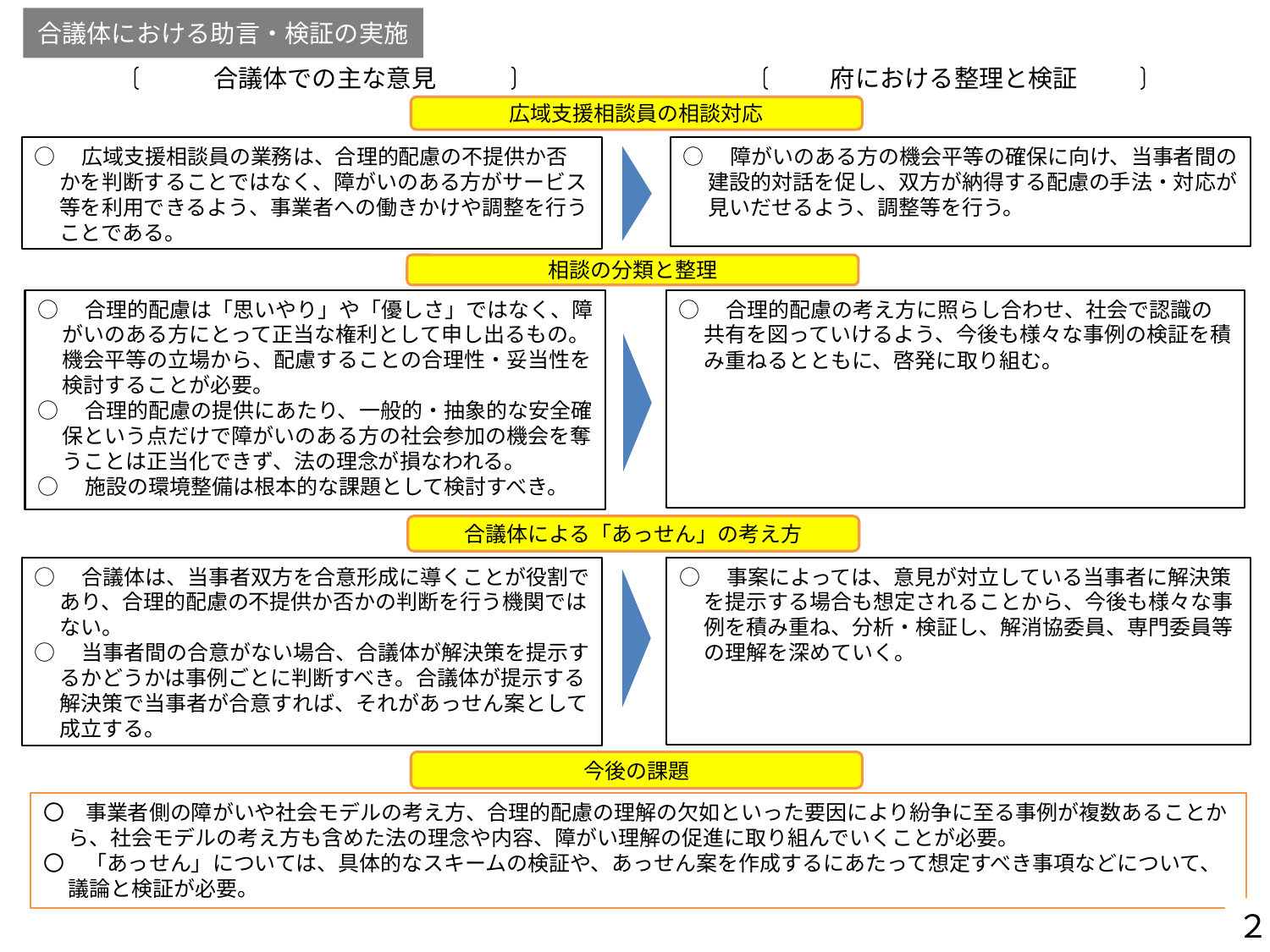

合議体における助言・検証の実施
合議体での主な意見
府における整理と検証
広域支援相談員の相談対応
○　広域支援相談員の業務は、合理的配慮の不提供か否かを判断することではなく、障がいのある方がサービス等を利用できるよう、事業者への働きかけや調整を行うことである。
○　障がいのある方の機会平等の確保に向け、当事者間の建設的対話を促し、双方が納得する配慮の手法・対応が見いだせるよう、調整等を行う。

相談の分類と整理
○　合理的配慮の考え方に照らし合わせ、社会で認識の共有を図っていけるよう、今後も様々な事例の検証を積み重ねるとともに、啓発に取り組む。
○　合理的配慮は「思いやり」や「優しさ」ではなく、障がいのある方にとって正当な権利として申し出るもの。機会平等の立場から、配慮することの合理性・妥当性を検討することが必要。
○　合理的配慮の提供にあたり、一般的・抽象的な安全確保という点だけで障がいのある方の社会参加の機会を奪うことは正当化できず、法の理念が損なわれる。
○　施設の環境整備は根本的な課題として検討すべき。

合議体による「あっせん」の考え方
○　合議体は、当事者双方を合意形成に導くことが役割であり、合理的配慮の不提供か否かの判断を行う機関ではない。
○　当事者間の合意がない場合、合議体が解決策を提示するかどうかは事例ごとに判断すべき。合議体が提示する解決策で当事者が合意すれば、それがあっせん案として成立する。
○　事案によっては、意見が対立している当事者に解決策を提示する場合も想定されることから、今後も様々な事例を積み重ね、分析・検証し、解消協委員、専門委員等の理解を深めていく。

今後の課題
〇　事業者側の障がいや社会モデルの考え方、合理的配慮の理解の欠如といった要因により紛争に至る事例が複数あることから、社会モデルの考え方も含めた法の理念や内容、障がい理解の促進に取り組んでいくことが必要。
〇　「あっせん」については、具体的なスキームの検証や、あっせん案を作成するにあたって想定すべき事項などについて、議論と検証が必要。
２